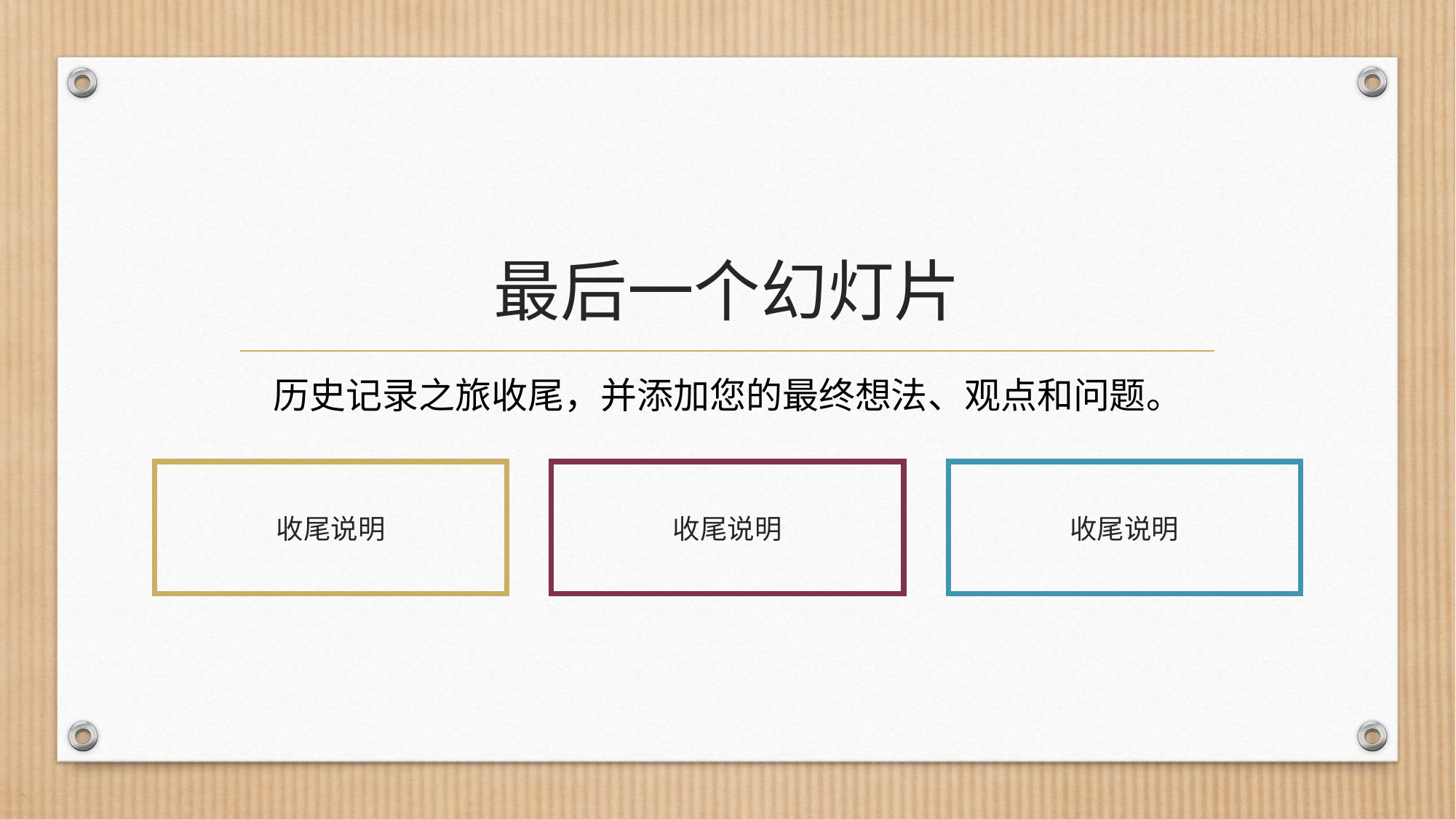

# 最后一个幻灯片
历史记录之旅收尾，并添加您的最终想法、观点和问题。
收尾说明
收尾说明
收尾说明